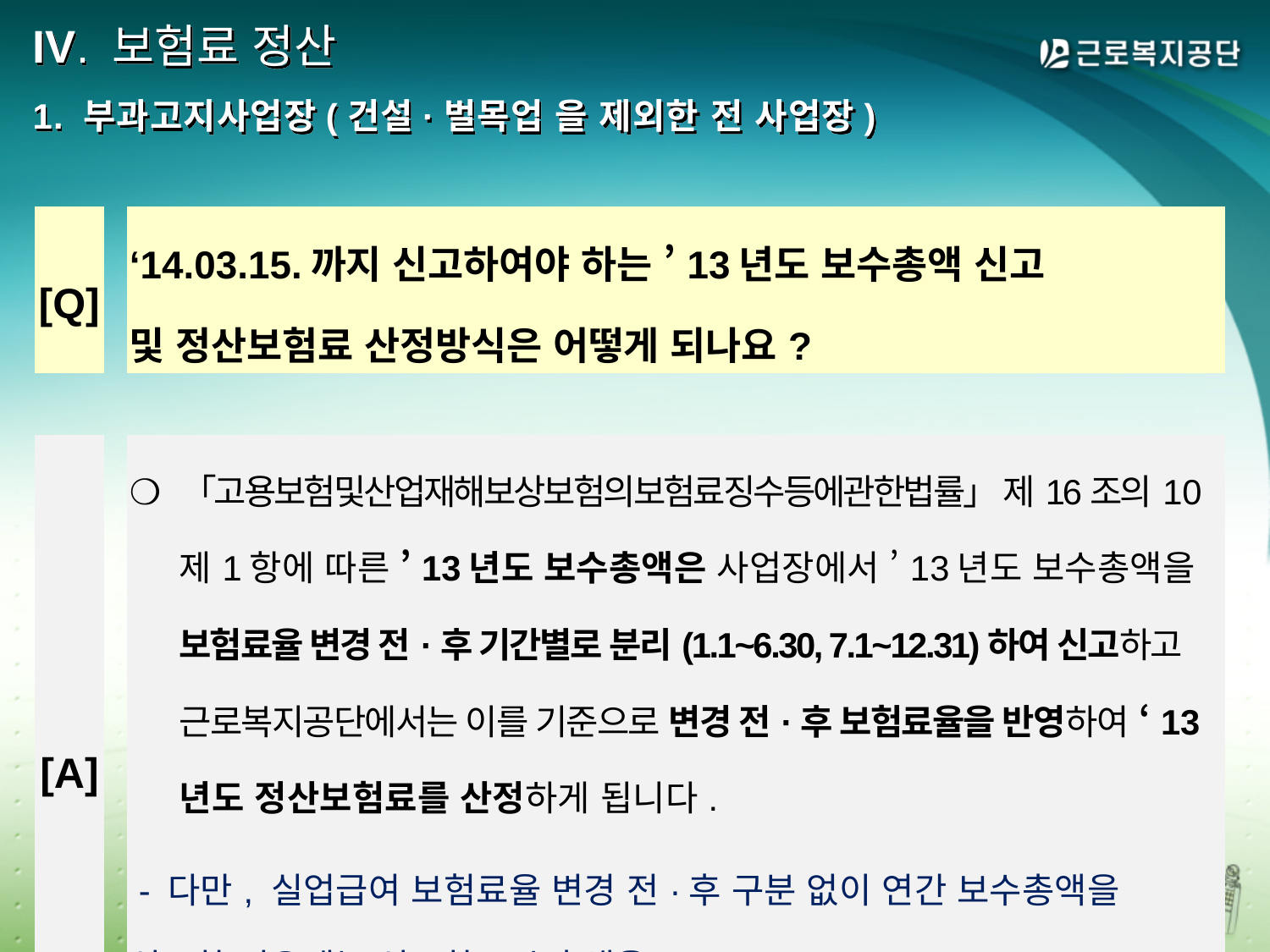

# IV. 보험료 정산 1. 부과고지사업장(건설·벌목업 을 제외한 전 사업장)
| [Q] |  | ‘14.03.15.까지 신고하여야 하는 ’13년도 보수총액 신고 및 정산보험료 산정방식은 어떻게 되나요? |
| --- | --- | --- |
|  |  |  |
| [A] |  | ❍ 「고용보험및산업재해보상보험의보험료징수등에관한법률」 제16조의10제1항에 따른 ’13년도 보수총액은 사업장에서 ’13년도 보수총액을 보험료율 변경 전·후 기간별로 분리(1.1~6.30, 7.1~12.31)하여 신고하고 근로복지공단에서는 이를 기준으로 변경 전·후 보험료율을 반영하여 ‘13년도 정산보험료를 산정하게 됩니다.  - 다만, 실업급여 보험료율 변경 전·후 구분 없이 연간 보수총액을 신고한 경우에는 신고한 보수총액을 근로자 개인별 근무 개월 수에 비례하여 산정하게 됩니다. |